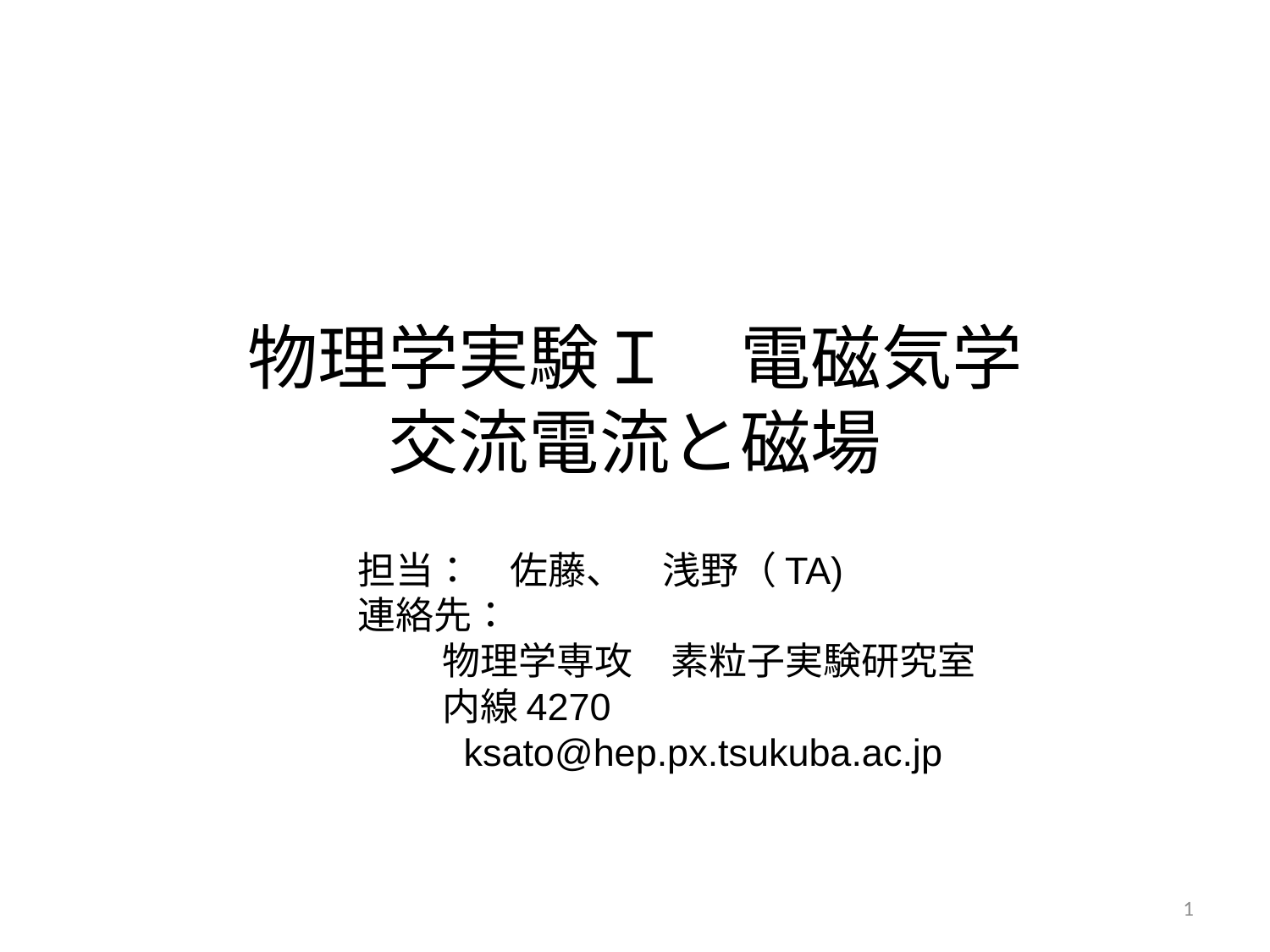

# 物理学実験Ｉ　電磁気学 交流電流と磁場
担当：　佐藤、　浅野（TA)
連絡先：
         物理学専攻　素粒子実験研究室
         内線4270
          ksato@hep.px.tsukuba.ac.jp

1